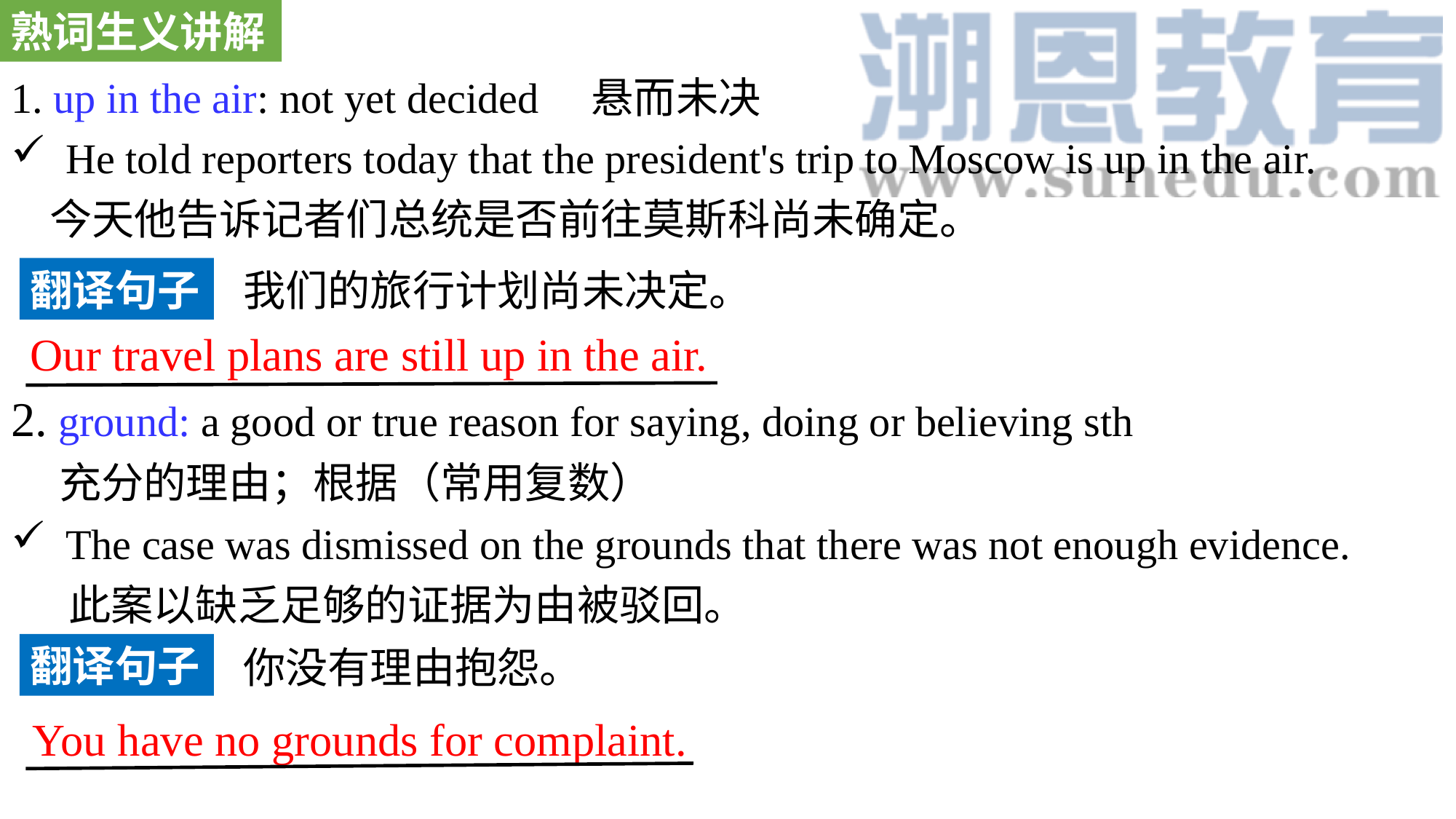

熟词生义讲解
1. up in the air: not yet decided    悬而未决
He told reporters today that the president's trip to Moscow is up in the air.
   今天他告诉记者们总统是否前往莫斯科尚未确定。

2. ground: a good or true reason for saying, doing or believing sth
    充分的理由；根据（常用复数）
The case was dismissed on the grounds that there was not enough evidence.
     此案以缺乏足够的证据为由被驳回。
翻译句子
我们的旅行计划尚未决定。
Our travel plans are still up in the air.
翻译句子
你没有理由抱怨。
You have no grounds for complaint.